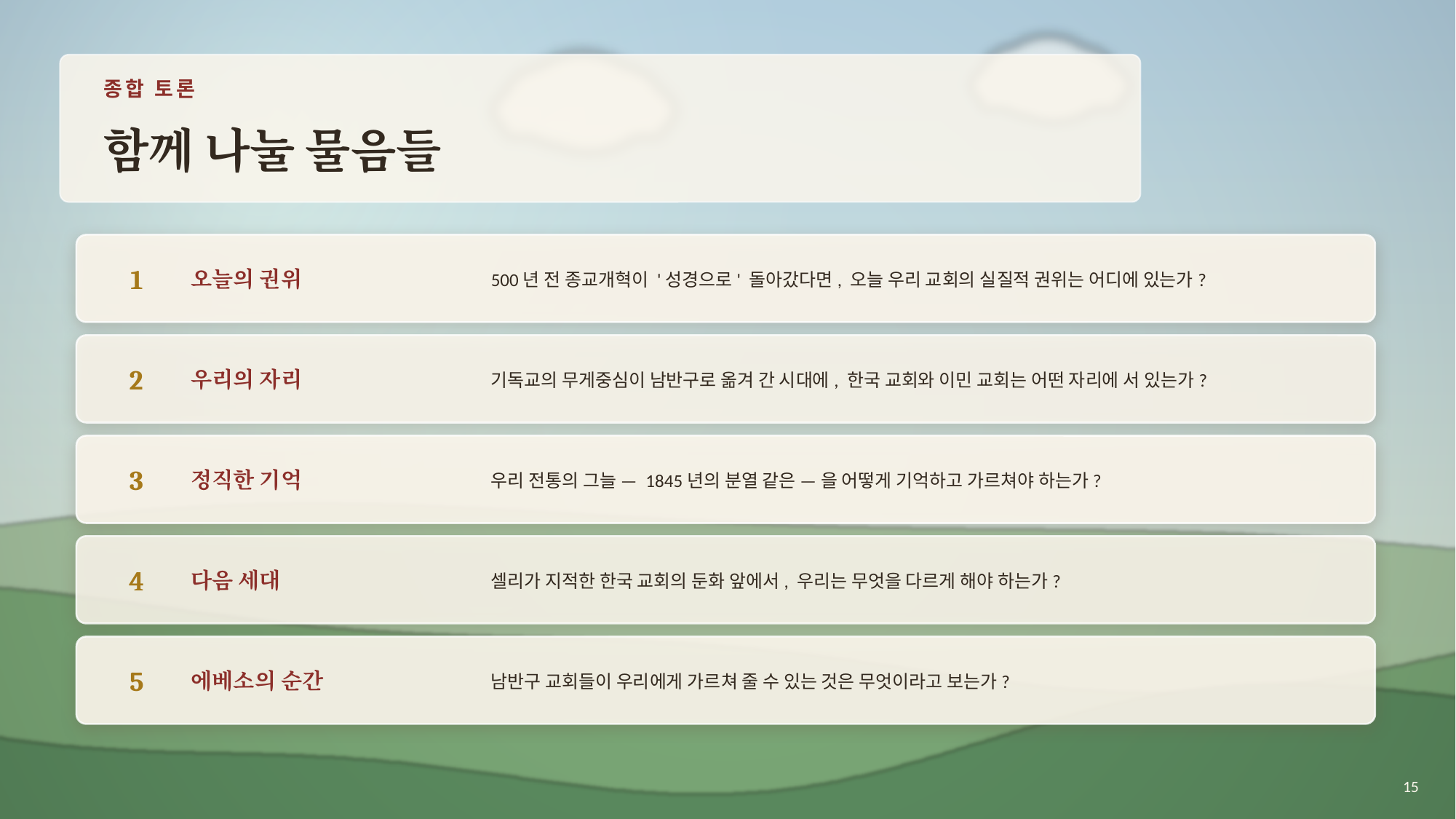

종합 토론
함께 나눌 물음들

500년 전 종교개혁이 '성경으로' 돌아갔다면, 오늘 우리 교회의 실질적 권위는 어디에 있는가?
오늘의 권위
1

기독교의 무게중심이 남반구로 옮겨 간 시대에, 한국 교회와 이민 교회는 어떤 자리에 서 있는가?
우리의 자리
2

우리 전통의 그늘 — 1845년의 분열 같은 — 을 어떻게 기억하고 가르쳐야 하는가?
정직한 기억
3

셀리가 지적한 한국 교회의 둔화 앞에서, 우리는 무엇을 다르게 해야 하는가?
다음 세대
4

남반구 교회들이 우리에게 가르쳐 줄 수 있는 것은 무엇이라고 보는가?
에베소의 순간
5
15